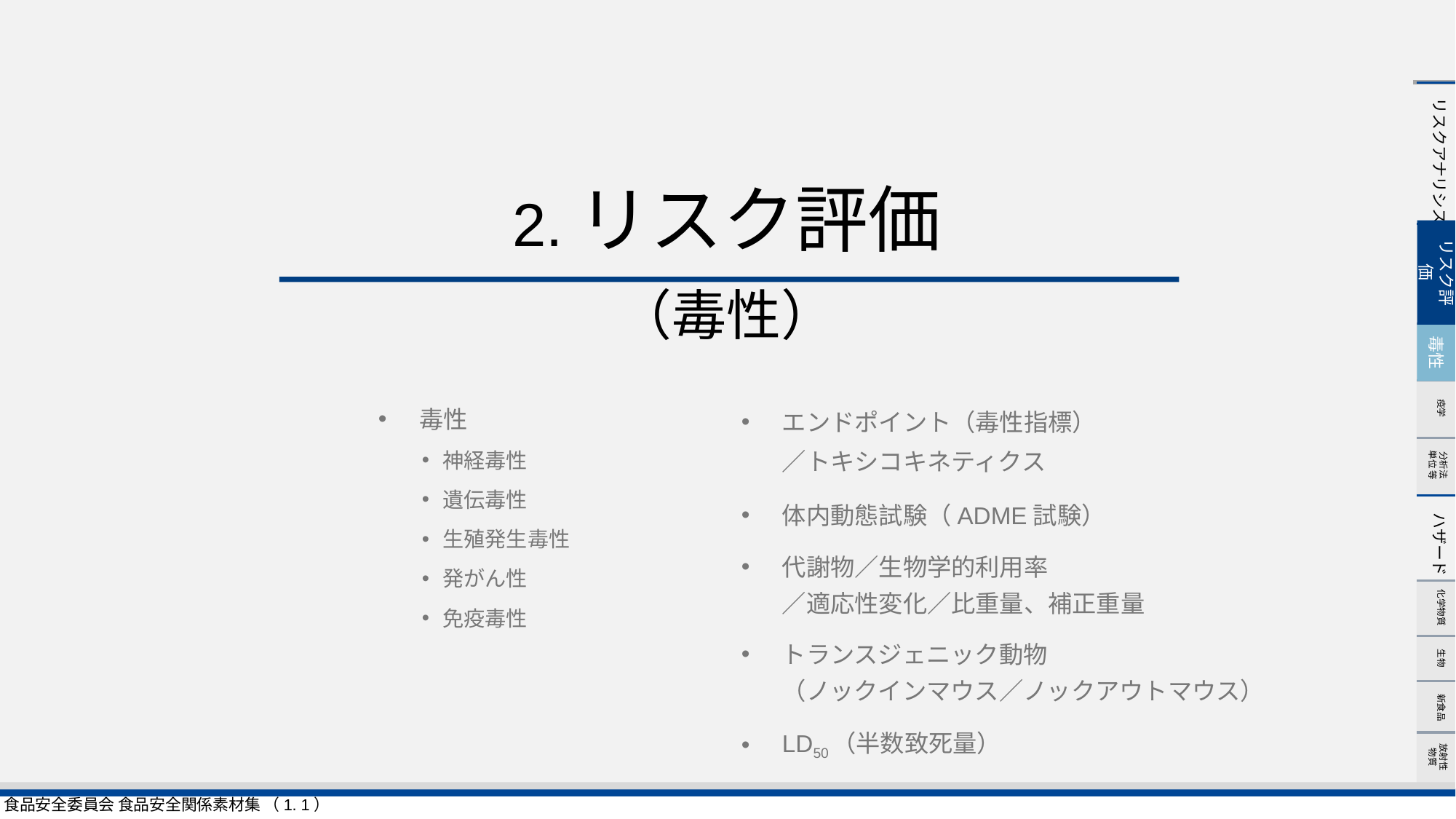

リスク評価
# 2.リスク評価 （毒性）

毒性
毒性
神経毒性
遺伝毒性
生殖発生毒性
発がん性
免疫毒性
エンドポイント（毒性指標）
／トキシコキネティクス
体内動態試験（ADME試験）
代謝物／生物学的利用率
／適応性変化／比重量、補正重量
トランスジェニック動物
（ノックインマウス／ノックアウトマウス）
LD50（半数致死量）